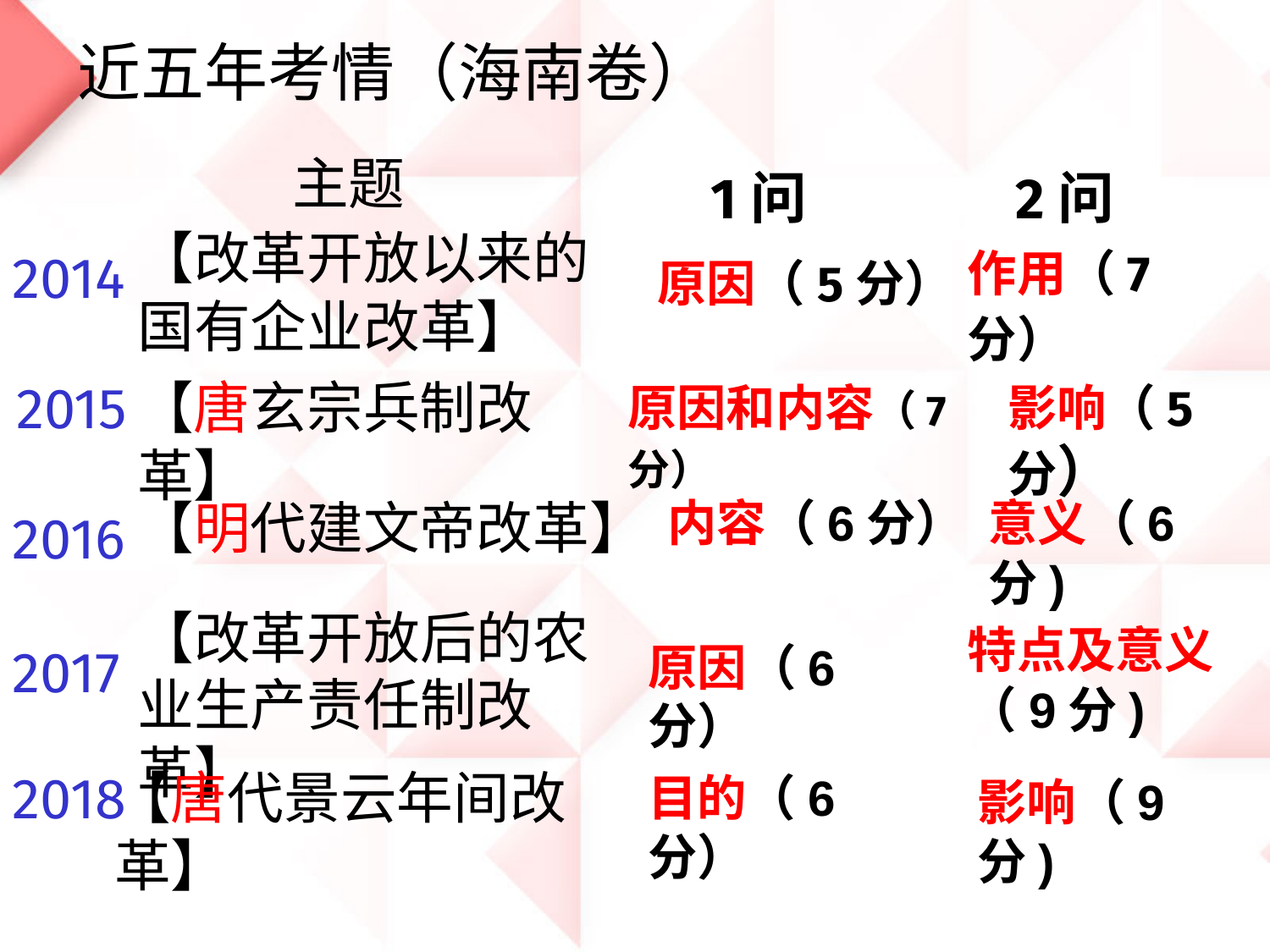

# 近五年考情（海南卷）
主题
    1问	       2问
【改革开放以来的国有企业改革】
2014
作用（7分）
原因（5分）
2015
【唐玄宗兵制改革】
原因和内容（7分）
影响（5分）
内容（6分）
【明代建文帝改革】
意义（6分)
2016
【改革开放后的农业生产责任制改革】
特点及意义（9分)
2017
原因（6分）

2018
【唐代景云年间改革】
目的（6分）
影响（9分)